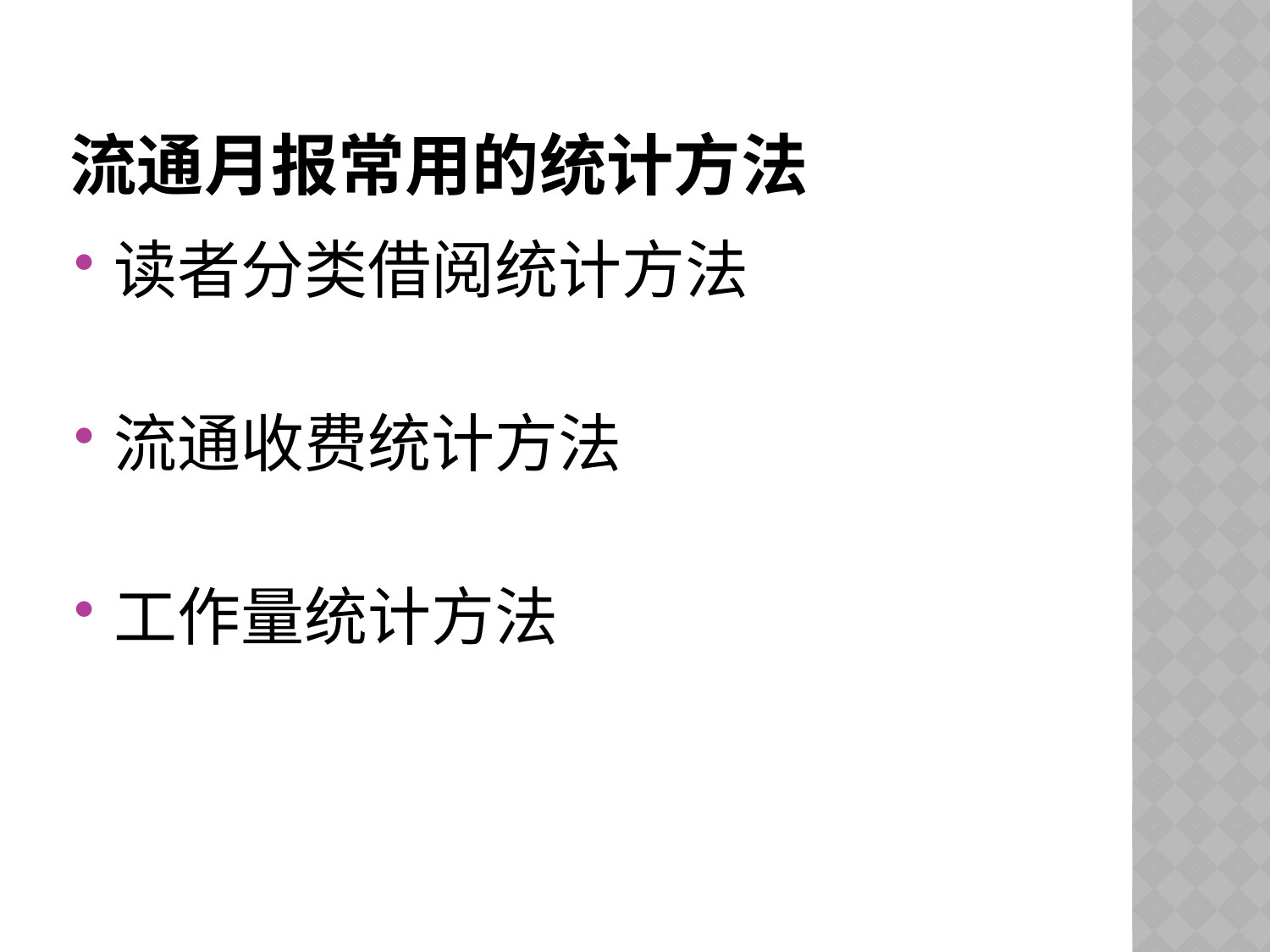

# 流通月报常用的统计方法
读者分类借阅统计方法

流通收费统计方法

工作量统计方法